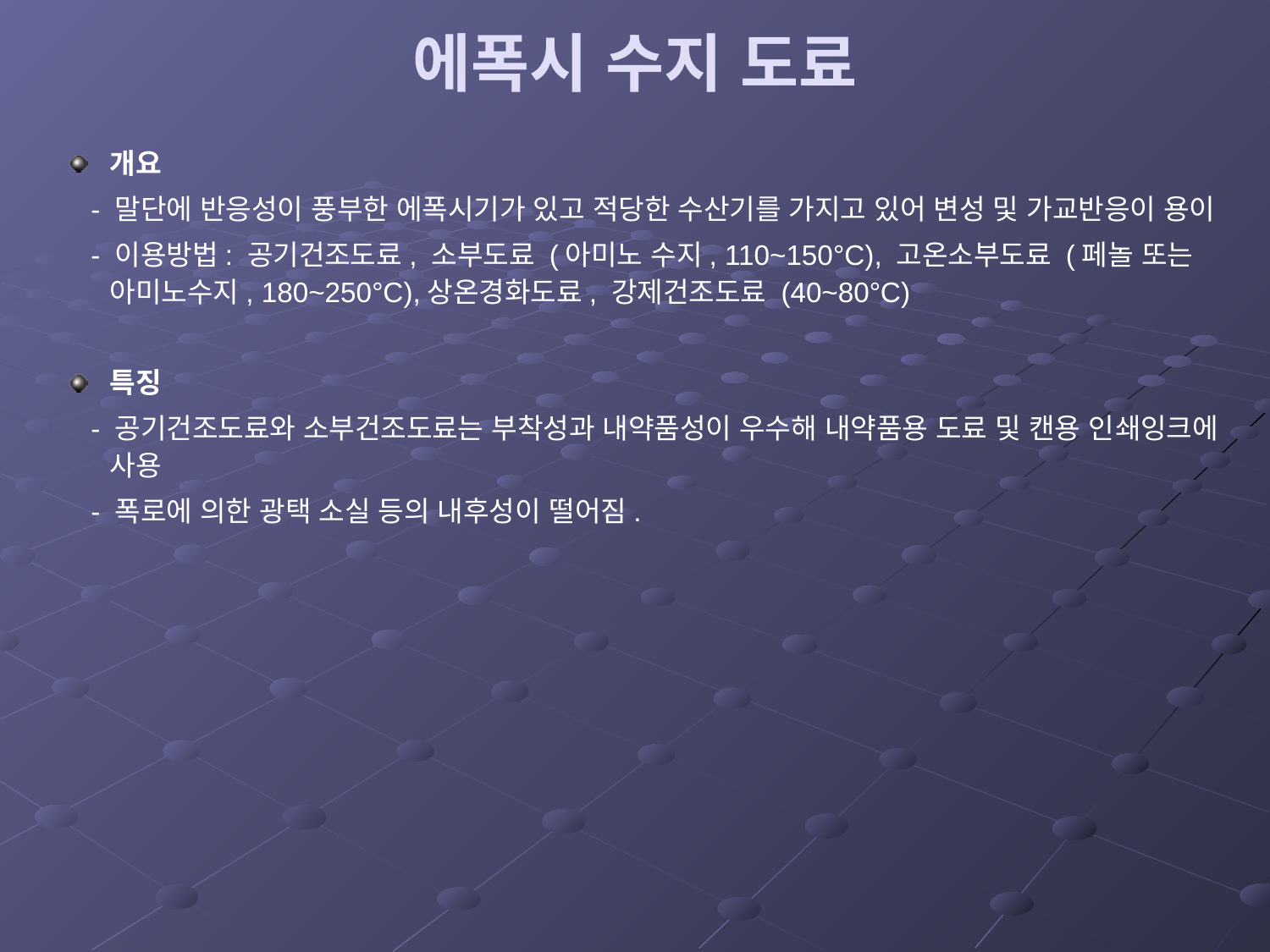

# 에폭시 수지 도료
개요
   - 말단에 반응성이 풍부한 에폭시기가 있고 적당한 수산기를 가지고 있어 변성 및 가교반응이 용이
   - 이용방법: 공기건조도료, 소부도료 (아미노 수지, 110~150°C), 고온소부도료 (페놀 또는 아미노수지, 180~250°C),상온경화도료, 강제건조도료 (40~80°C)

특징
   - 공기건조도료와 소부건조도료는 부착성과 내약품성이 우수해 내약품용 도료 및 캔용 인쇄잉크에 사용
   - 폭로에 의한 광택 소실 등의 내후성이 떨어짐.